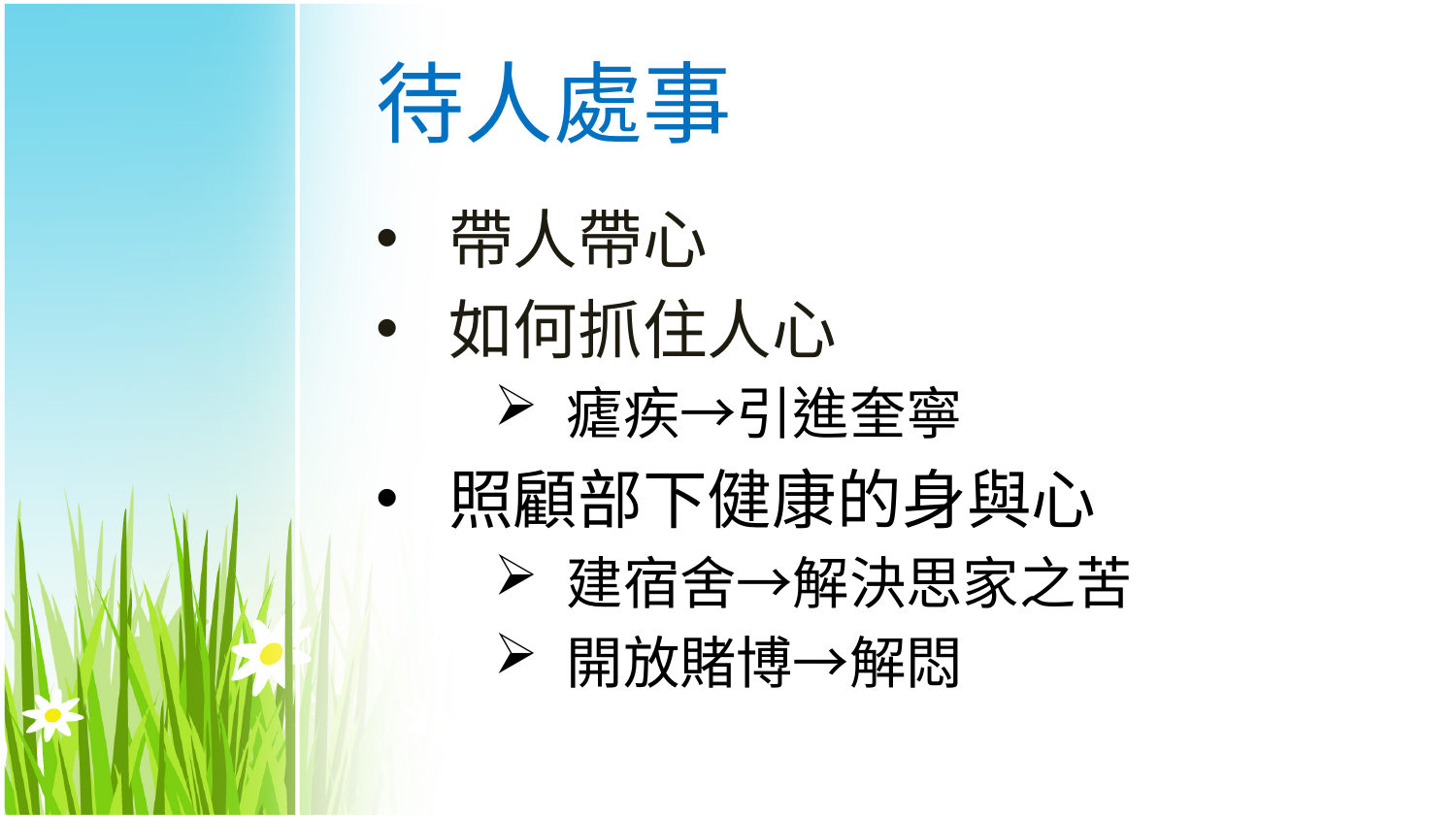

# 待人處事
帶人帶心
如何抓住人心
瘧疾→引進奎寧
照顧部下健康的身與心
建宿舍→解決思家之苦
開放賭博→解悶